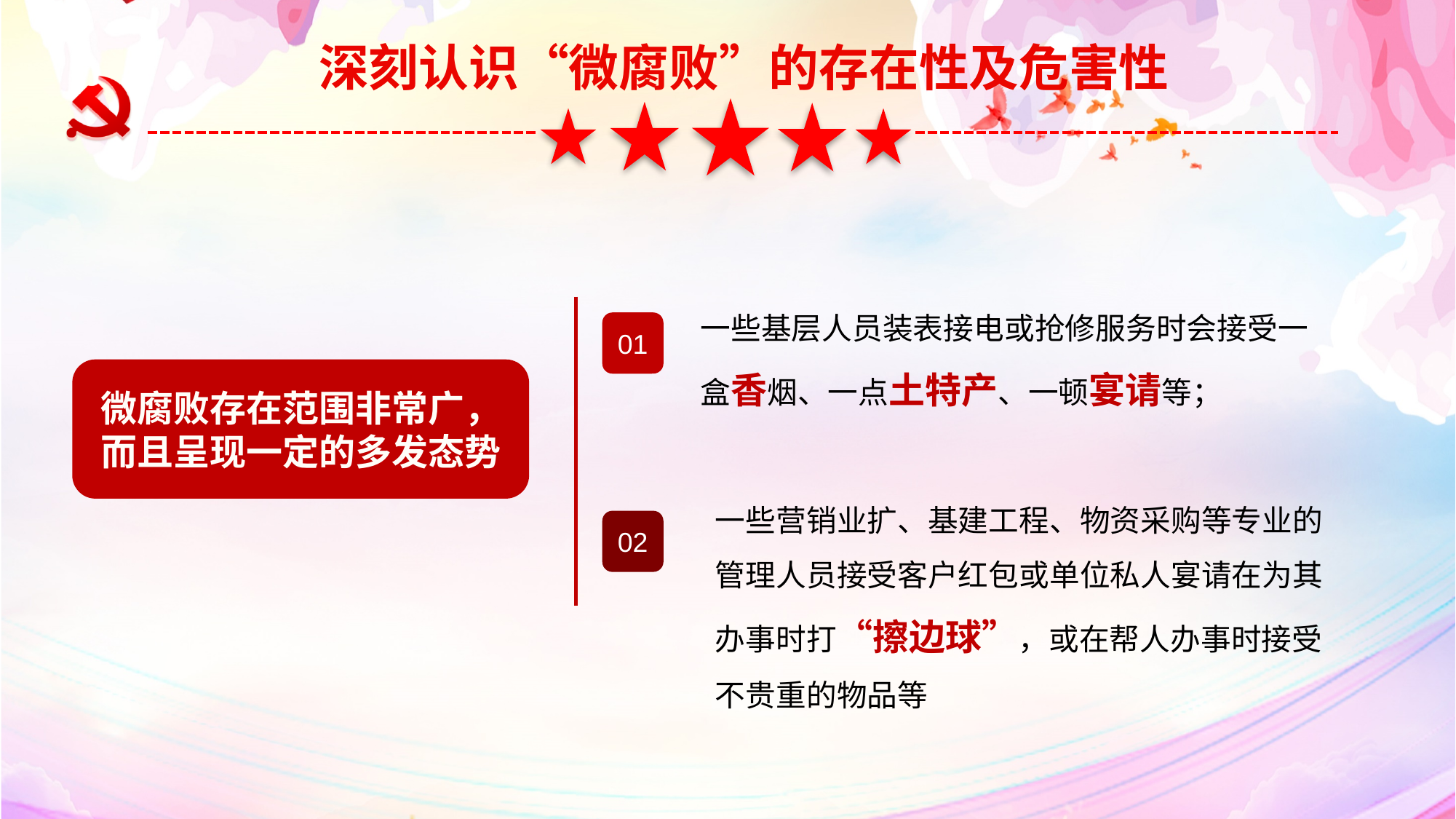

一些基层人员装表接电或抢修服务时会接受一盒香烟、一点土特产、一顿宴请等；
01
微腐败存在范围非常广，而且呈现一定的多发态势
一些营销业扩、基建工程、物资采购等专业的管理人员接受客户红包或单位私人宴请在为其办事时打“擦边球”，或在帮人办事时接受不贵重的物品等
02